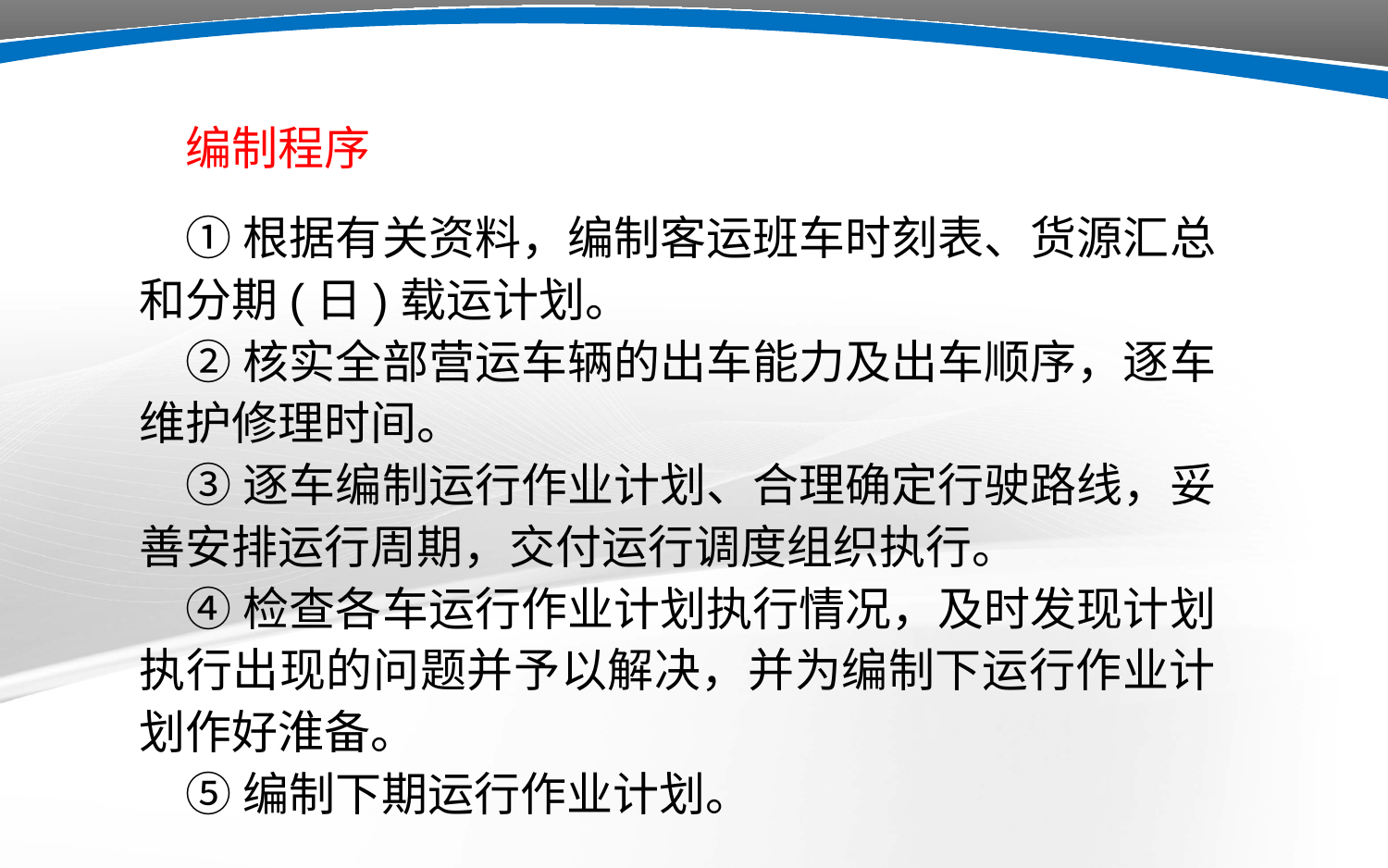

编制程序
①根据有关资料，编制客运班车时刻表、货源汇总和分期(日)载运计划。
②核实全部营运车辆的出车能力及出车顺序，逐车维护修理时间。
③逐车编制运行作业计划、合理确定行驶路线，妥善安排运行周期，交付运行调度组织执行。
④检查各车运行作业计划执行情况，及时发现计划执行出现的问题并予以解决，并为编制下运行作业计划作好淮备。
⑤编制下期运行作业计划。